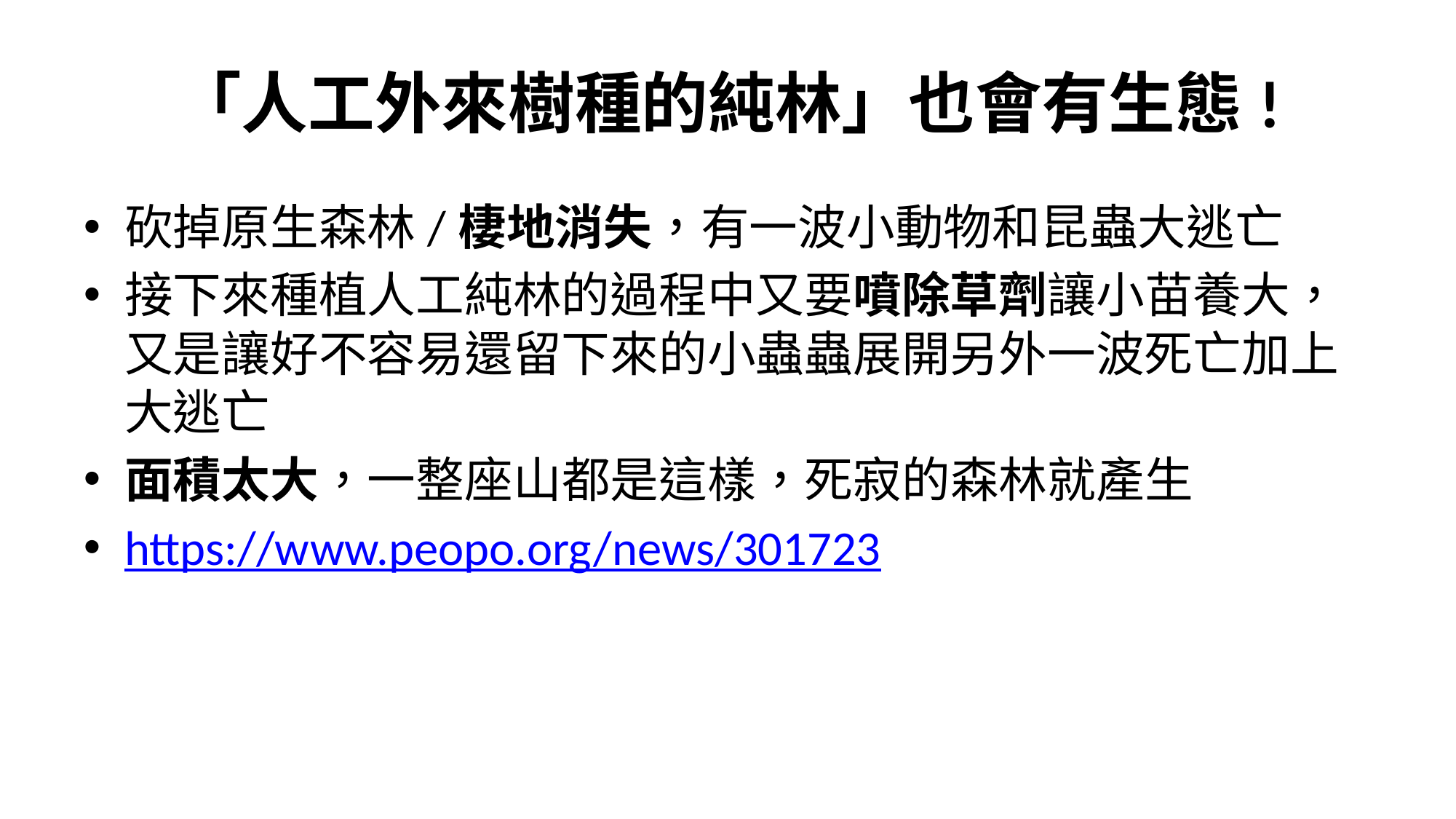

# 「人工外來樹種的純林」也會有生態!
砍掉原生森林/棲地消失，有一波小動物和昆蟲大逃亡
接下來種植人工純林的過程中又要噴除草劑讓小苗養大，又是讓好不容易還留下來的小蟲蟲展開另外一波死亡加上大逃亡
面積太大，一整座山都是這樣，死寂的森林就產生
https://www.peopo.org/news/301723